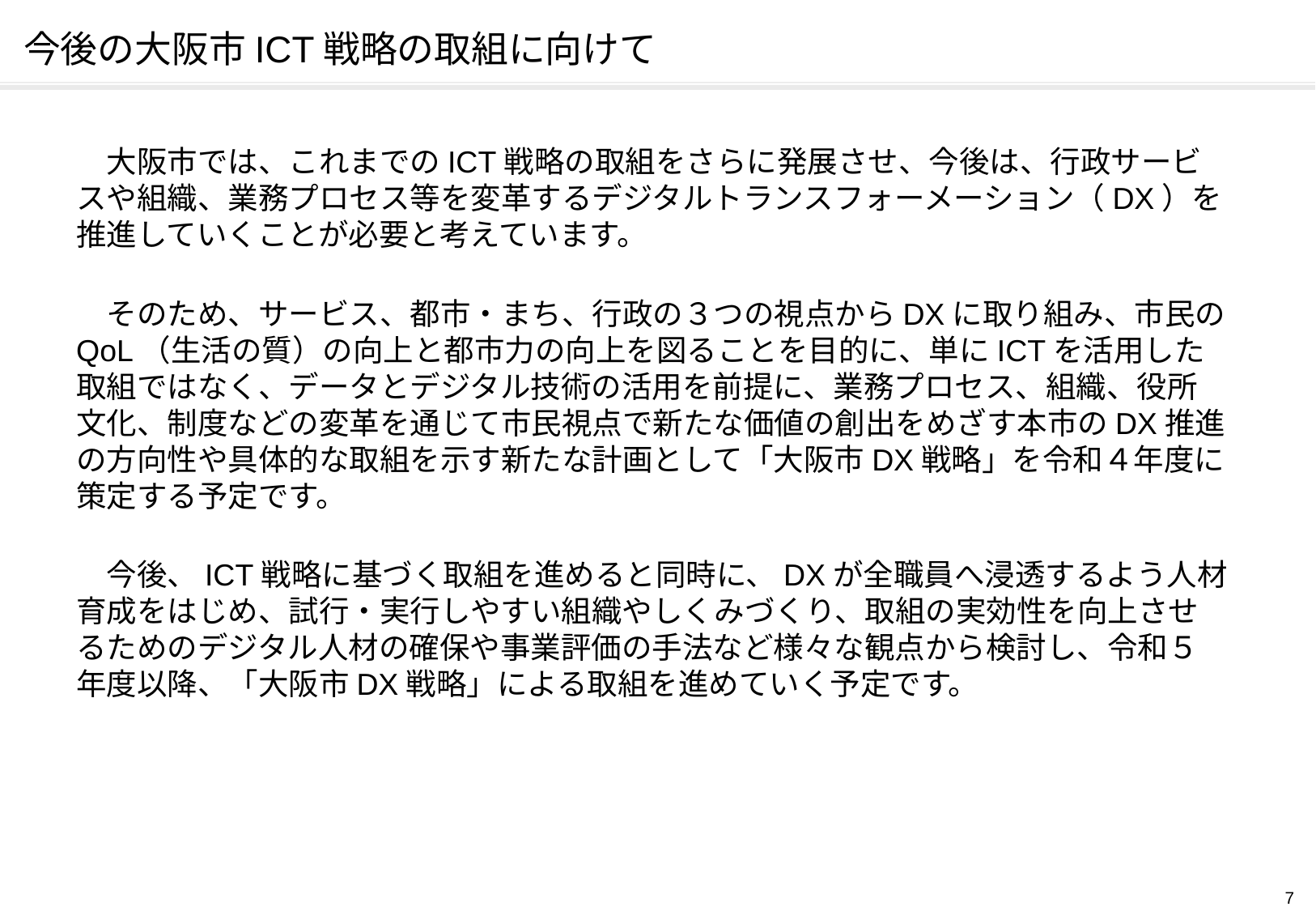

今後の大阪市ICT戦略の取組に向けて
　大阪市では、これまでのICT戦略の取組をさらに発展させ、今後は、行政サービスや組織、業務プロセス等を変革するデジタルトランスフォーメーション（DX）を推進していくことが必要と考えています。
　そのため、サービス、都市・まち、行政の３つの視点からDXに取り組み、市民のQoL（生活の質）の向上と都市力の向上を図ることを目的に、単にICTを活用した取組ではなく、データとデジタル技術の活用を前提に、業務プロセス、組織、役所文化、制度などの変革を通じて市民視点で新たな価値の創出をめざす本市のDX推進の方向性や具体的な取組を示す新たな計画として「大阪市DX戦略」を令和４年度に策定する予定です。
　今後、ICT戦略に基づく取組を進めると同時に、DXが全職員へ浸透するよう人材育成をはじめ、試行・実行しやすい組織やしくみづくり、取組の実効性を向上させるためのデジタル人材の確保や事業評価の手法など様々な観点から検討し、令和５年度以降、「大阪市DX戦略」による取組を進めていく予定です。
7